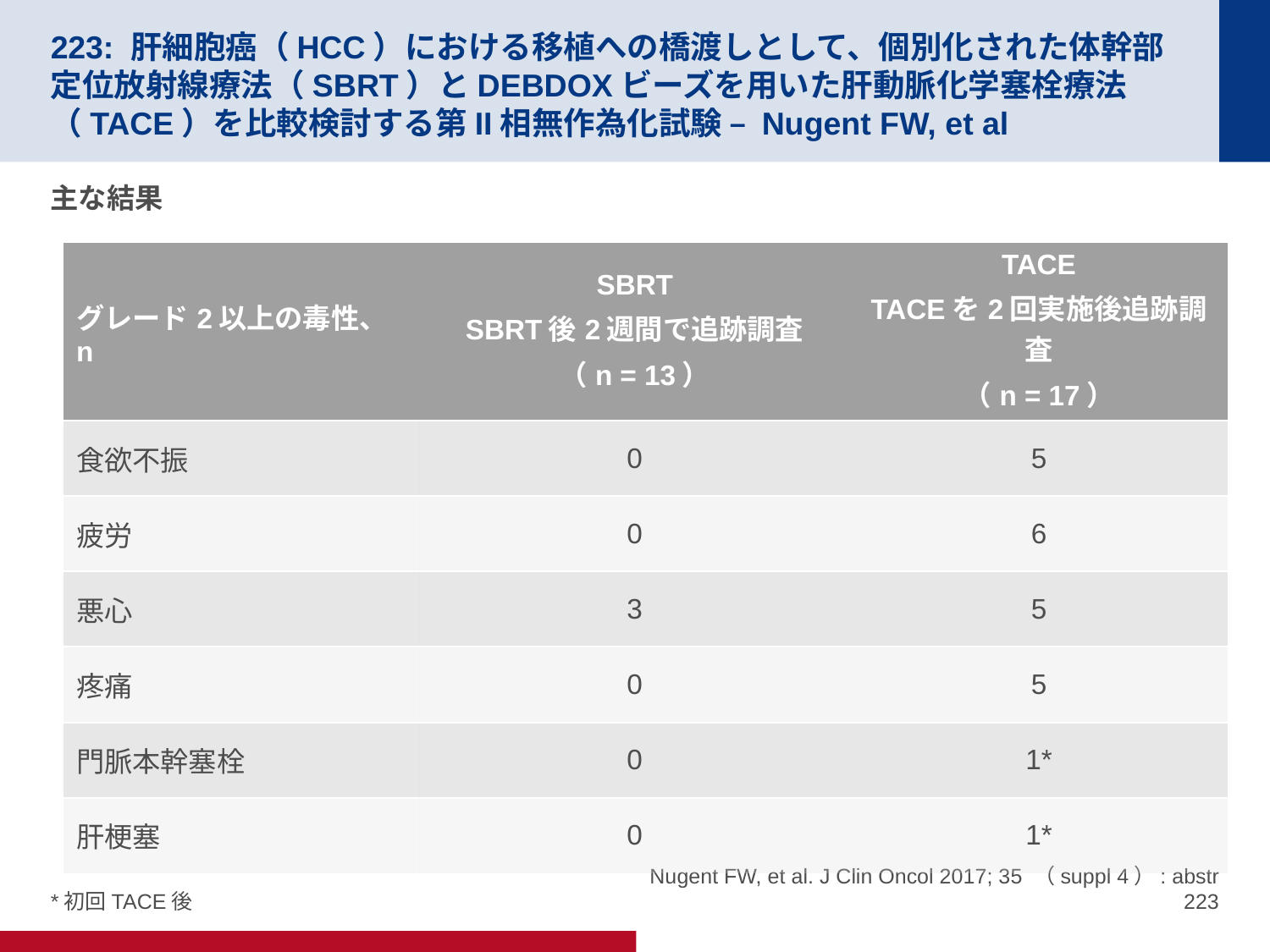

# 223: 肝細胞癌（HCC）における移植への橋渡しとして、個別化された体幹部定位放射線療法（SBRT）とDEBDOXビーズを用いた肝動脈化学塞栓療法（TACE）を比較検討する第II相無作為化試験 – Nugent FW, et al
主な結果
| グレード2以上の毒性、n | SBRT SBRT後2週間で追跡調査 （n = 13） | TACE TACEを2回実施後追跡調査 （n = 17） |
| --- | --- | --- |
| 食欲不振 | 0 | 5 |
| 疲労 | 0 | 6 |
| 悪心 | 3 | 5 |
| 疼痛 | 0 | 5 |
| 門脈本幹塞栓 | 0 | 1\* |
| 肝梗塞 | 0 | 1\* |
*初回TACE後
Nugent FW, et al. J Clin Oncol 2017; 35 （suppl 4）: abstr 223